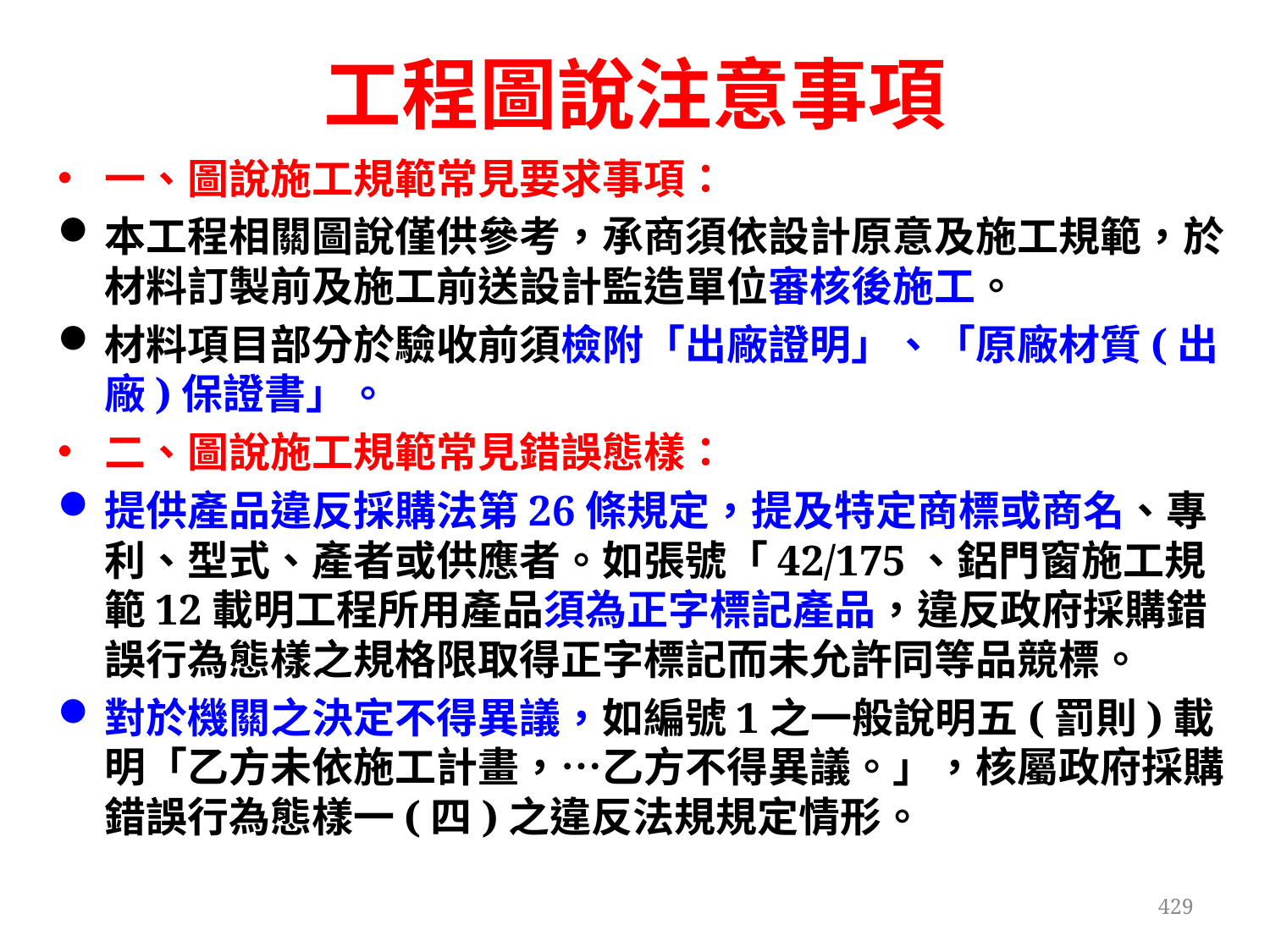

# 工程圖說注意事項
一、圖說施工規範常見要求事項：
本工程相關圖說僅供參考，承商須依設計原意及施工規範，於材料訂製前及施工前送設計監造單位審核後施工。
材料項目部分於驗收前須檢附「出廠證明」、「原廠材質(出廠)保證書」。
二、圖說施工規範常見錯誤態樣：
提供產品違反採購法第26條規定，提及特定商標或商名、專利、型式、產者或供應者。如張號「42/175、鋁門窗施工規範12載明工程所用產品須為正字標記產品，違反政府採購錯誤行為態樣之規格限取得正字標記而未允許同等品競標。
對於機關之決定不得異議，如編號1之一般說明五(罰則)載明「乙方未依施工計畫，…乙方不得異議。」，核屬政府採購錯誤行為態樣一(四)之違反法規規定情形。
429